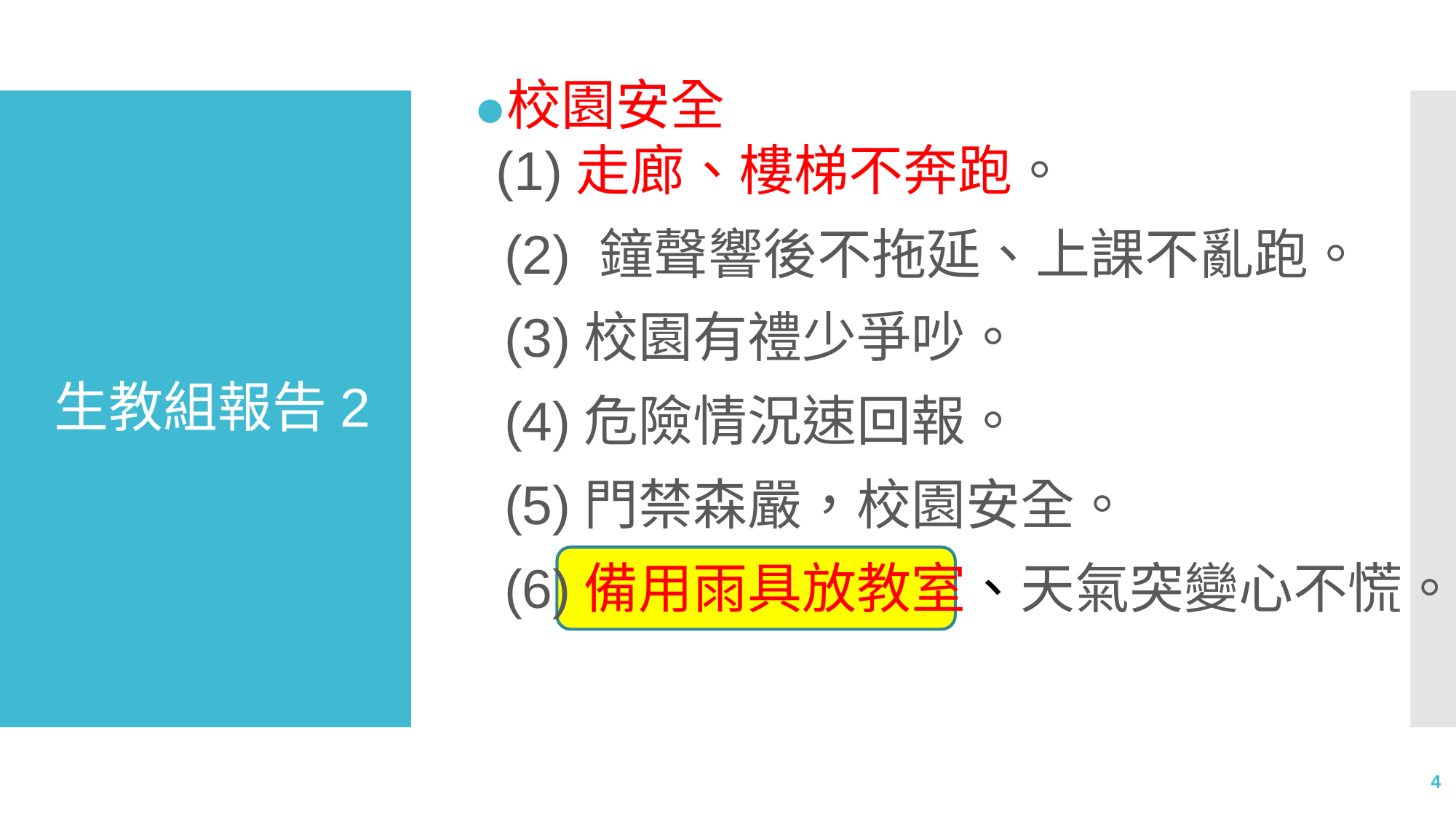

校園安全
(1)走廊、樓梯不奔跑。
  (2) 鐘聲響後不拖延、上課不亂跑。
  (3)校園有禮少爭吵。
  (4)危險情況速回報。
  (5)門禁森嚴，校園安全。
  (6)備用雨具放教室、天氣突變心不慌。
# 生教組報告2

4